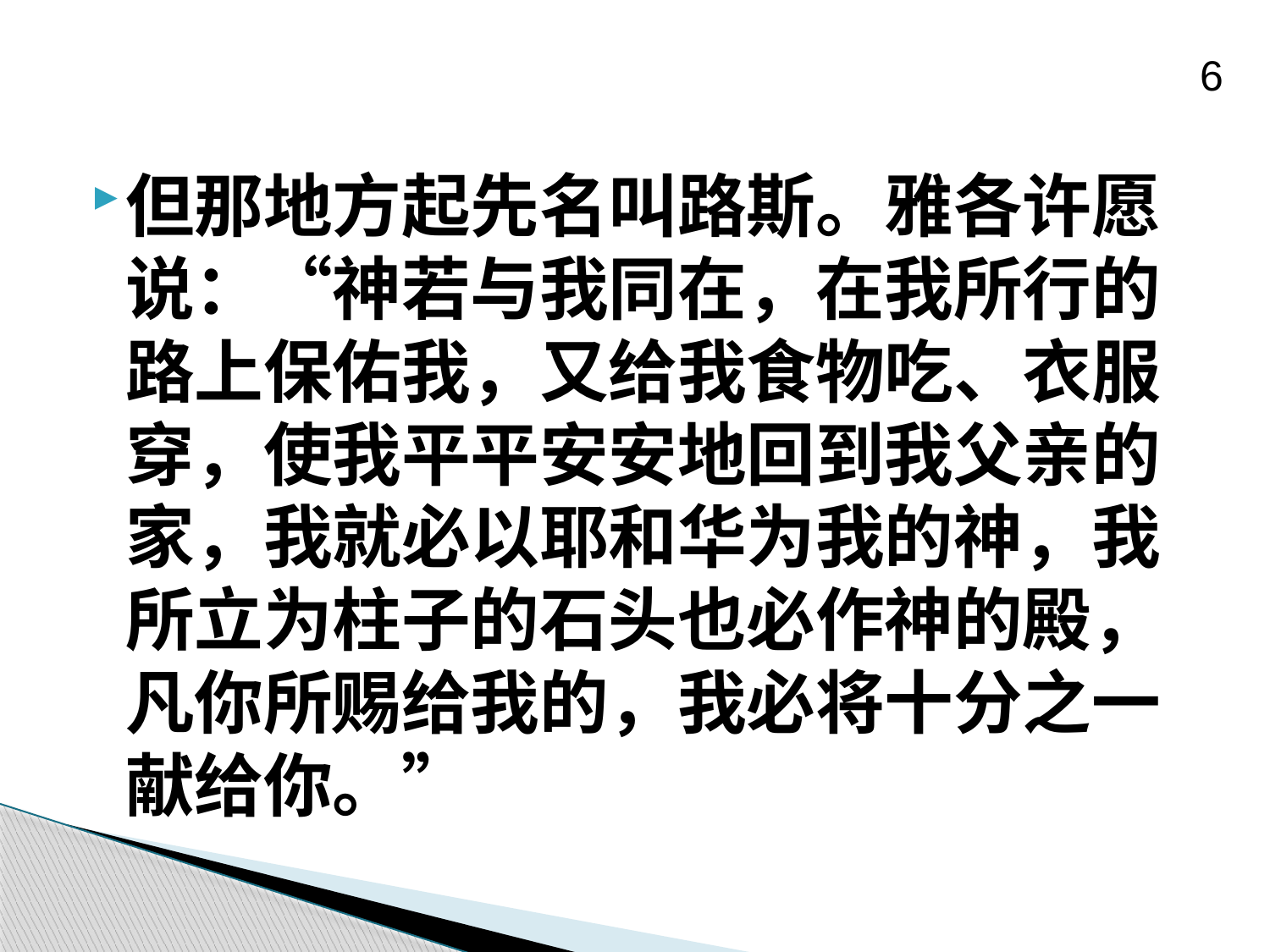

6
但那地方起先名叫路斯。雅各许愿说：“神若与我同在，在我所行的路上保佑我，又给我食物吃、衣服穿，使我平平安安地回到我父亲的家，我就必以耶和华为我的神，我所立为柱子的石头也必作神的殿，凡你所赐给我的，我必将十分之一献给你。”